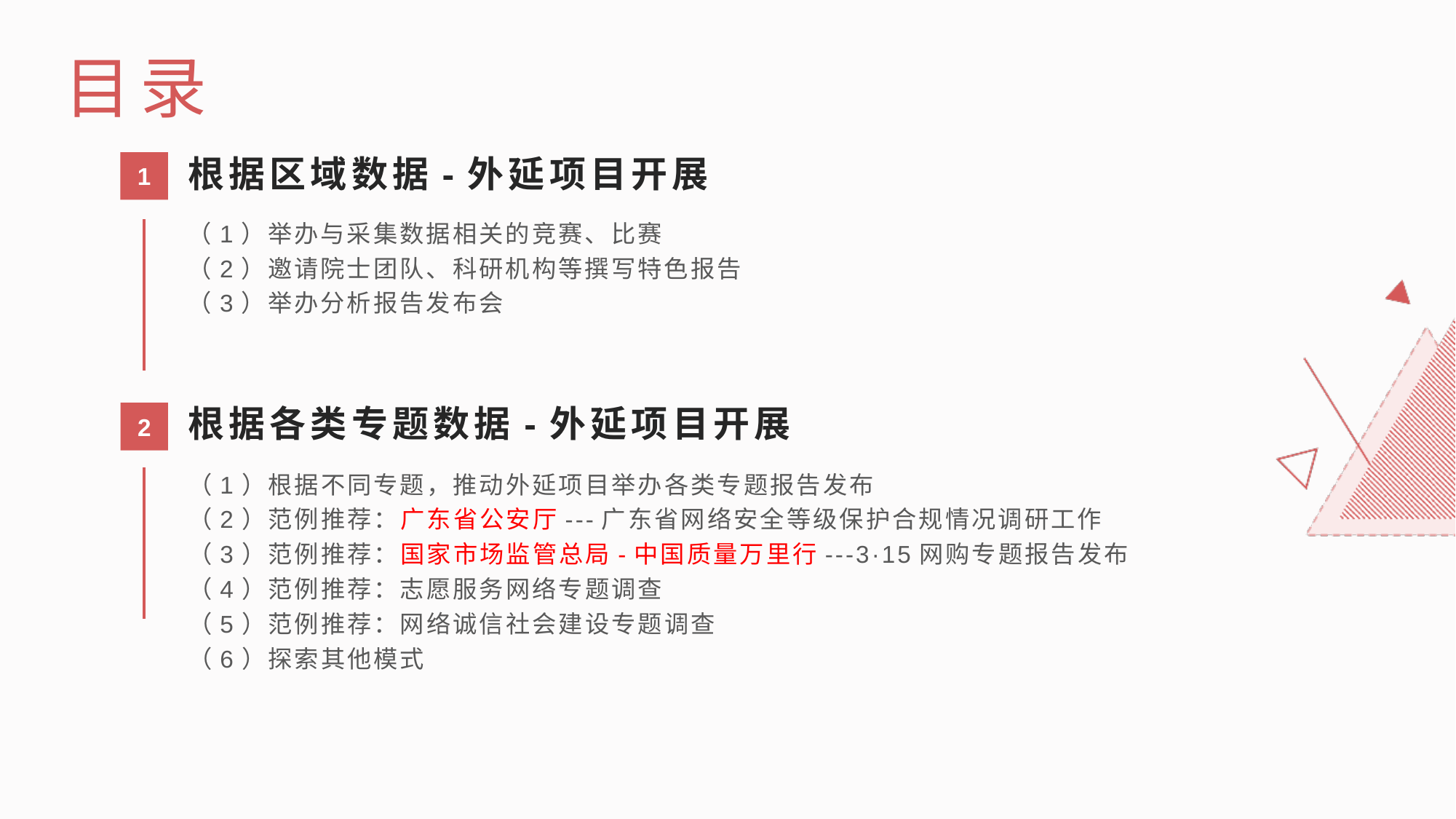

目录
根据区域数据-外延项目开展
1
（1）举办与采集数据相关的竞赛、比赛
（2）邀请院士团队、科研机构等撰写特色报告
（3）举办分析报告发布会

根据各类专题数据-外延项目开展
2
（1）根据不同专题，推动外延项目举办各类专题报告发布
（2）范例推荐：广东省公安厅---广东省网络安全等级保护合规情况调研工作
（3）范例推荐：国家市场监管总局-中国质量万里行---3·15网购专题报告发布
（4）范例推荐：志愿服务网络专题调查
（5）范例推荐：网络诚信社会建设专题调查
（6）探索其他模式